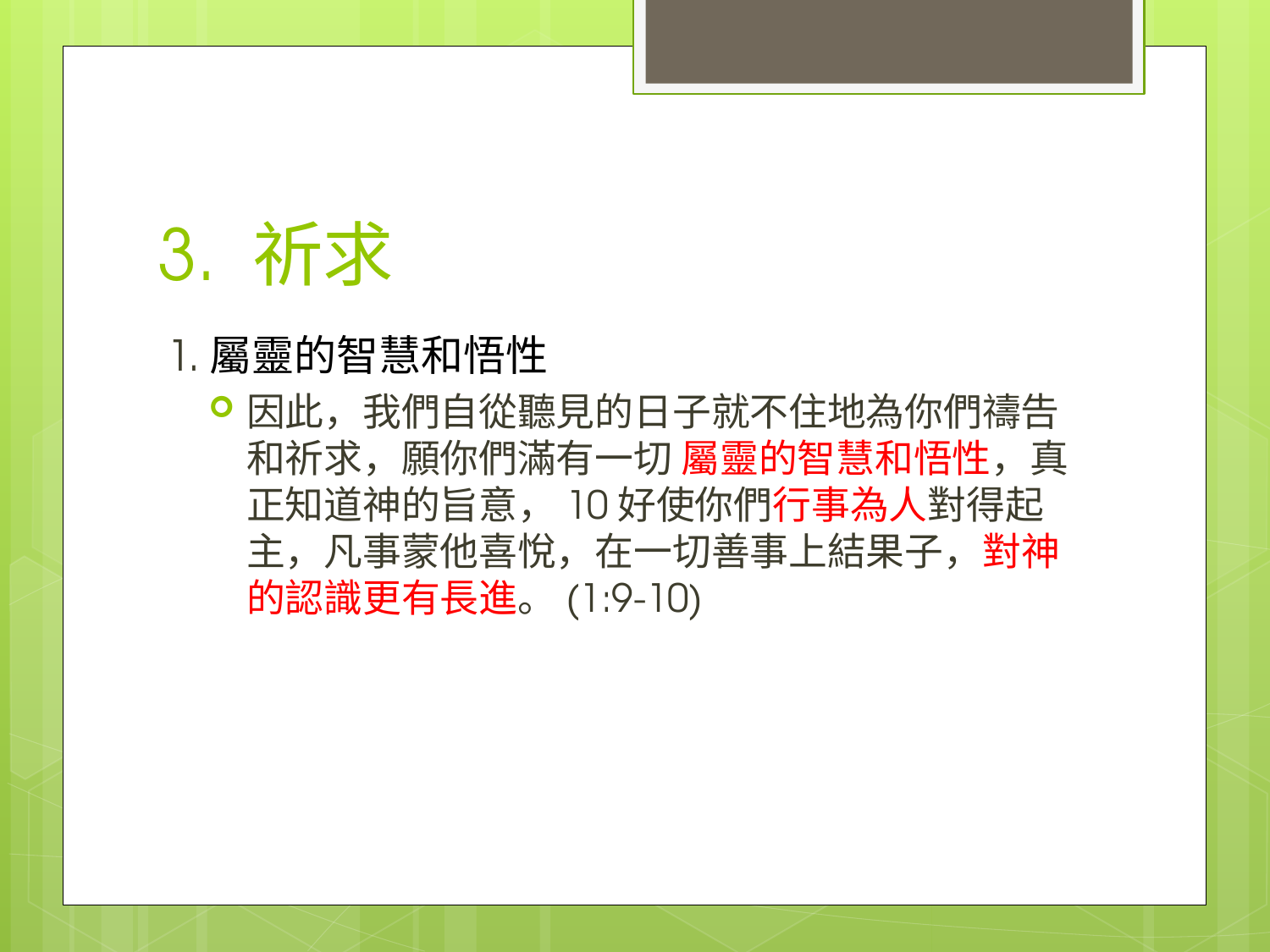

# 3. 祈求
1.屬靈的智慧和悟性
因此，我們自從聽見的日子就不住地為你們禱告和祈求，願你們滿有一切 屬靈的智慧和悟性，真正知道神的旨意，10好使你們行事為人對得起主，凡事蒙他喜悅，在一切善事上結果子，對神的認識更有長進。(1:9-10)